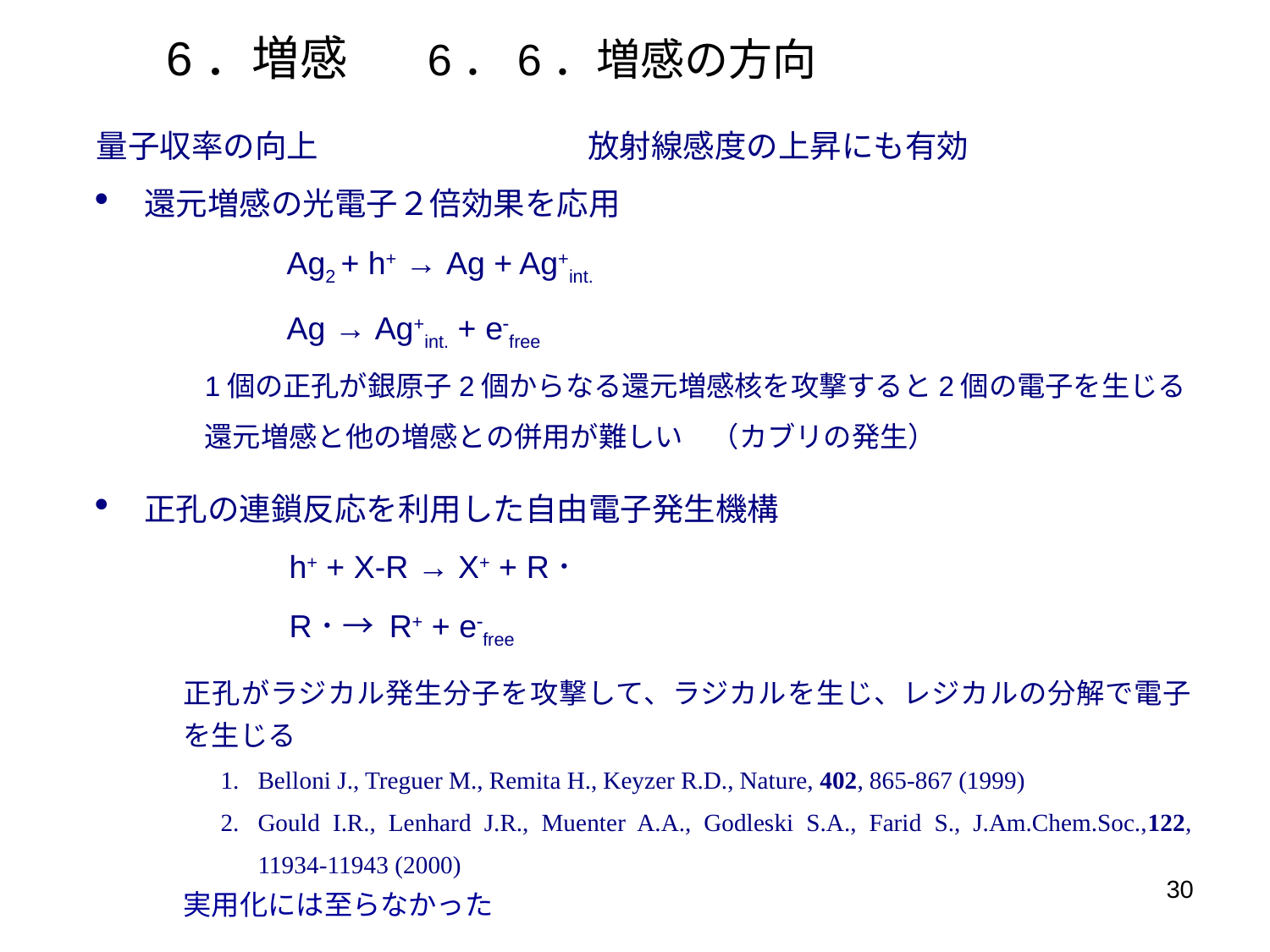

# 6．増感　  6．6．増感の方向
量子収率の向上	放射線感度の上昇にも有効
還元増感の光電子２倍効果を応用
Ag2 + h+ → Ag + Ag+int.
Ag → Ag+int. + e−free
1個の正孔が銀原子2個からなる還元増感核を攻撃すると2個の電子を生じる
還元増感と他の増感との併用が難しい　（カブリの発生）
正孔の連鎖反応を利用した自由電子発生機構
h+ + X-R → X+ + R･
R･ → R+ + e−free
正孔がラジカル発生分子を攻撃して、ラジカルを生じ、レジカルの分解で電子を生じる
Belloni J., Treguer M., Remita H., Keyzer R.D., Nature, 402, 865-867 (1999)
Gould I.R., Lenhard J.R., Muenter A.A., Godleski S.A., Farid S., J.Am.Chem.Soc.,122, 11934-11943 (2000)
実用化には至らなかった

30